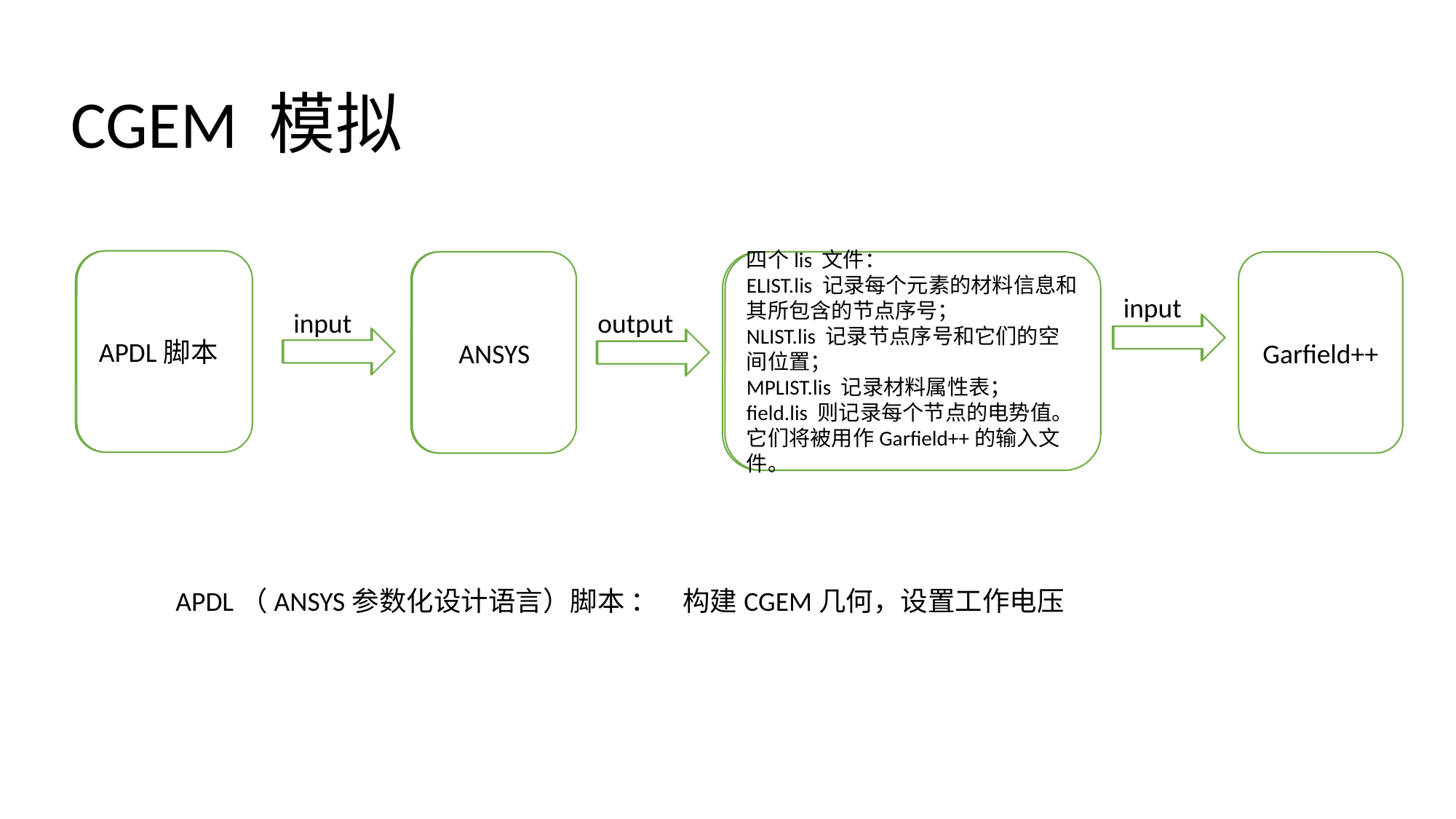

# CGEM 模拟

APDL脚本

APDL脚本

ANSYS
四个lis 文件：
ELIST.lis 记录每个元素的材料信息和其所包含的节点序号；
NLIST.lis 记录节点序号和它们的空间位置；
MPLIST.lis 记录材料属性表；
field.lis 则记录每个节点的电势值。它们将被用作Garfield++的输入文件。
Garfield++
input
input
output

ANSYS
四个lis 文件：
ELIST.lis 记录每个元素的材料信息和其所包含的节点序号；
NLIST.lis 记录节点序号和它们的空间位置；
MPLIST.lis 记录材料属性表；field.lis 则记录每个节点的电势值。它们将被用作Garfield++的输入文件。

APDL（ANSYS参数化设计语言）脚本 ：    构建CGEM几何，设置工作电压